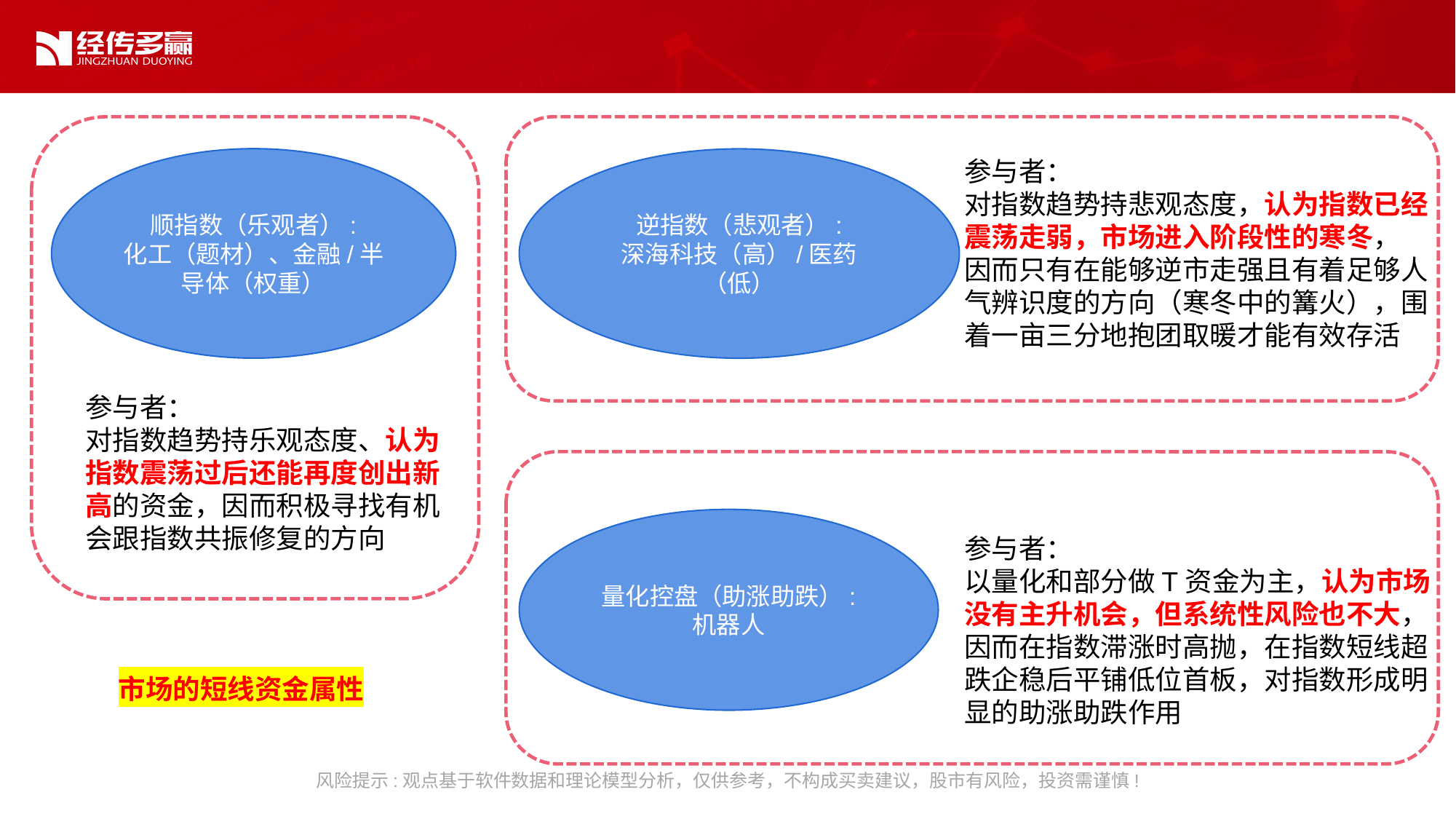

顺指数（乐观者）:
化工（题材）、金融/半导体（权重）
参与者：
对指数趋势持悲观态度，认为指数已经震荡走弱，市场进入阶段性的寒冬，
因而只有在能够逆市走强且有着足够人气辨识度的方向（寒冬中的篝火），围着一亩三分地抱团取暖才能有效存活
逆指数（悲观者）:
深海科技（高）/医药（低）
参与者：
对指数趋势持乐观态度、认为指数震荡过后还能再度创出新高的资金，因而积极寻找有机会跟指数共振修复的方向

量化控盘（助涨助跌）:
机器人
参与者：
以量化和部分做T资金为主，认为市场没有主升机会，但系统性风险也不大，因而在指数滞涨时高抛，在指数短线超跌企稳后平铺低位首板，对指数形成明显的助涨助跌作用
市场的短线资金属性
风险提示:观点基于软件数据和理论模型分析，仅供参考，不构成买卖建议，股市有风险，投资需谨慎!